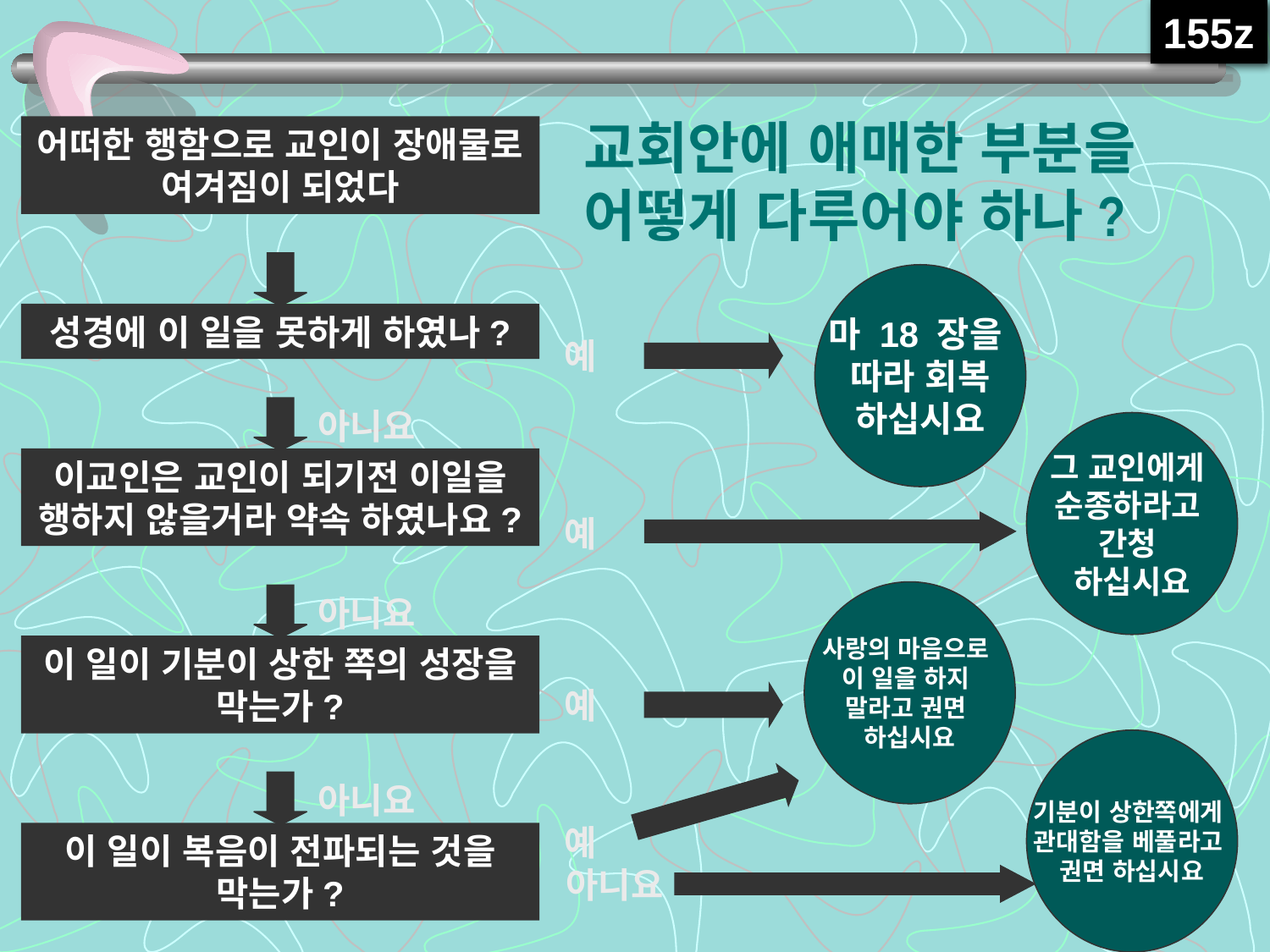

155z
교회안에 애매한 부분을 어떻게 다루어야 하나?
어떠한 행함으로 교인이 장애물로 여겨짐이 되었다

성경에 이 일을 못하게 하였나?
마 18 장을
따라 회복
하십시요

예

아니요
이교인은 교인이 되기전 이일을 행하지 않을거라 약속 하였나요?
그 교인에게
순종하라고
간청
하십시요

예
사랑의 마음으로
이 일을 하지
말라고 권면
하십시요

아니요
이 일이 기분이 상한 쪽의 성장을 막는가?

예

기분이 상한쪽에게
관대함을 베풀라고
권면 하십시요

아니요
이 일이 복음이 전파되는 것을 막는가?
예
아니요